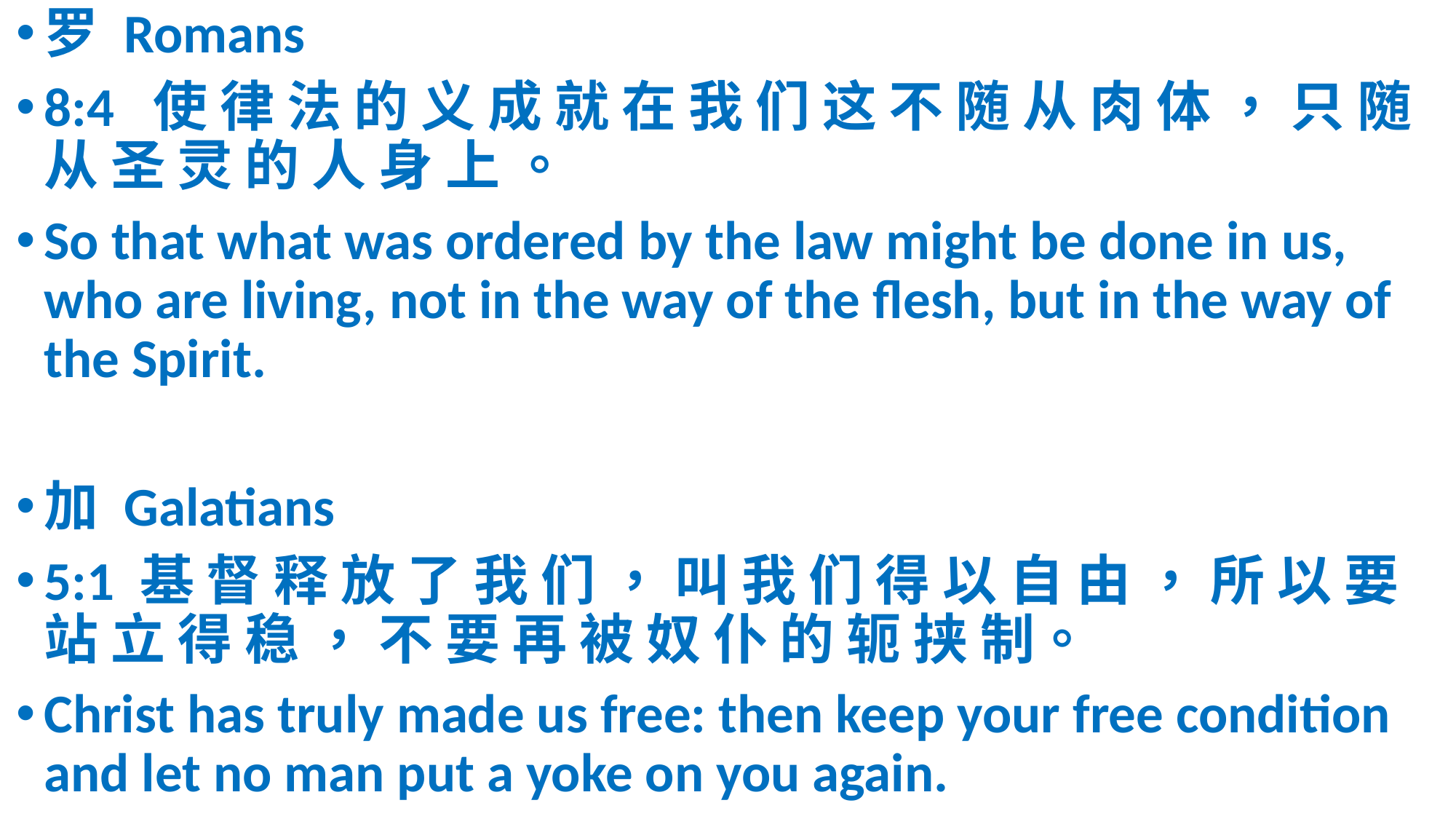

罗 Romans
8:4	使 律 法 的 义 成 就 在 我 们 这 不 随 从 肉 体 ， 只 随 从 圣 灵 的 人 身 上 。
So that what was ordered by the law might be done in us, who are living, not in the way of the flesh, but in the way of the Spirit.

加 Galatians
5:1 基 督 释 放 了 我 们 ， 叫 我 们 得 以 自 由 ， 所 以 要 站 立 得 稳 ， 不 要 再 被 奴 仆 的 轭 挟 制。
Christ has truly made us free: then keep your free condition and let no man put a yoke on you again.